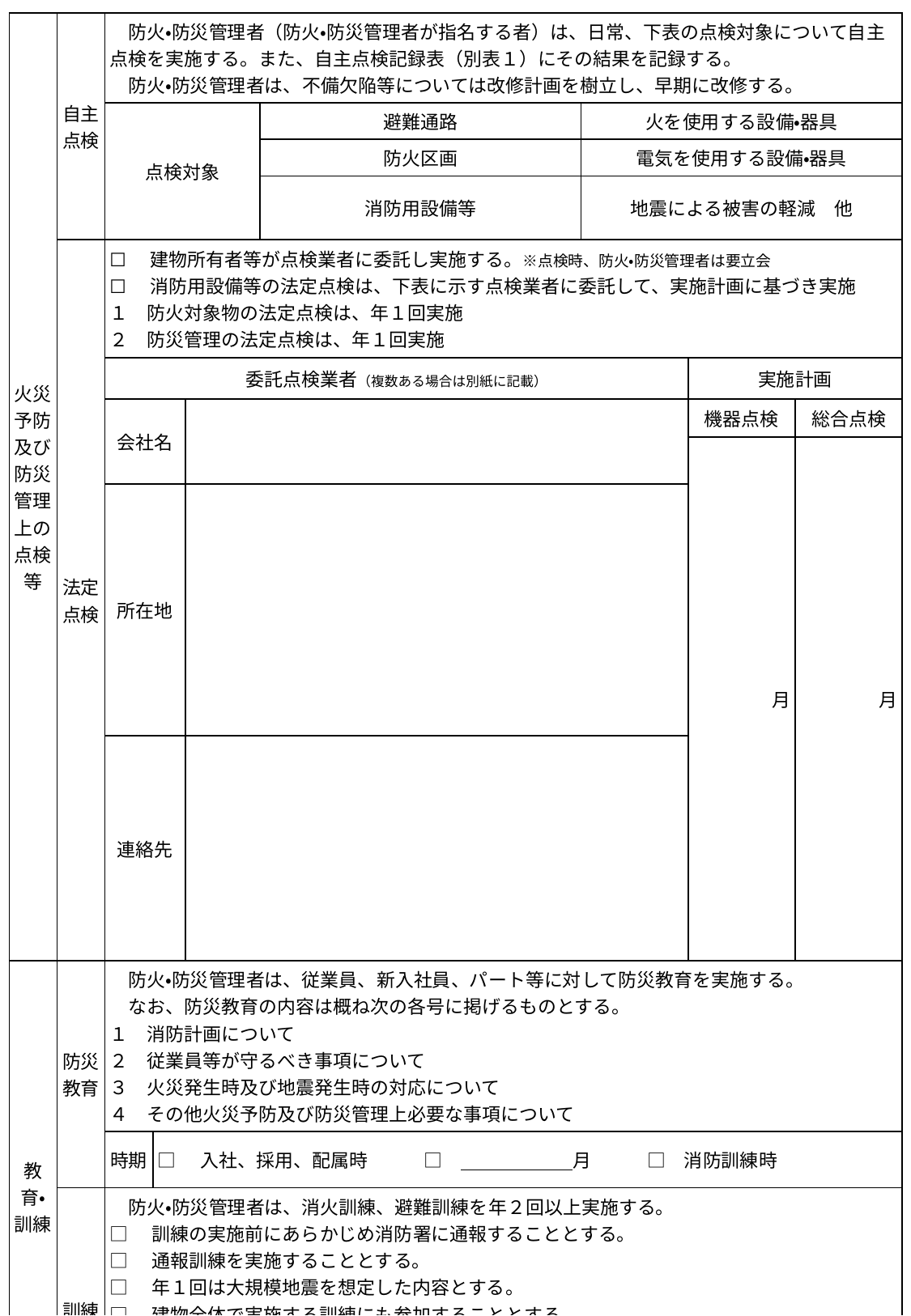

| 火災予防及び防災管理上の点検等 | 自主点検 | 防火・防災管理者（防火・防災管理者が指名する者）は、日常、下表の点検対象について自主点検を実施する。また、自主点検記録表（別表１）にその結果を記録する。 　防火・防災管理者は、不備欠陥等については改修計画を樹立し、早期に改修する。 |  |  |  |  |  |  |  |  |
| --- | --- | --- | --- | --- | --- | --- | --- | --- | --- | --- |
|  |  | 点検対象 |  |  | 避難通路 |  | 火を使用する設備・器具 |  |  |  |
|  |  |  |  |  | 防火区画 |  | 電気を使用する設備・器具 |  |  |  |
|  |  |  |  |  | 消防用設備等 |  | 地震による被害の軽減　他 |  |  |  |
|  | 法定点検 | ☐　建物所有者等が点検業者に委託し実施する。※点検時、防火・防災管理者は要立会 ☐　消防用設備等の法定点検は、下表に示す点検業者に委託して、実施計画に基づき実施 １　防火対象物の法定点検は、年１回実施 ２　防災管理の法定点検は、年１回実施 |  |  |  |  |  |  |  |  |
|  |  | 委託点検業者（複数ある場合は別紙に記載） |  |  |  |  |  |  | 実施計画 |  |
|  |  | 会社名 |  |  |  |  |  |  | 機器点検 | 総合点検 |
|  |  |  |  |  |  |  |  |  | 月 | 月 |
|  |  | 所在地 |  |  |  |  |  |  |  |  |
|  |  | 連絡先 |  |  |  |  |  |  |  |  |
| 教育・訓練 | 防災教育 | 防火・防災管理者は、従業員、新入社員、パート等に対して防災教育を実施する。 　なお、防災教育の内容は概ね次の各号に掲げるものとする。 １　消防計画について ２　従業員等が守るべき事項について ３　火災発生時及び地震発生時の対応について ４　その他火災予防及び防災管理上必要な事項について |  |  |  |  |  |  |  |  |
|  |  | 時期 | □　入社、採用、配属時　　　□　　　　　　　月　　　□　消防訓練時 |  |  |  |  |  |  |  |
|  | 訓練 | 防火・防災管理者は、消火訓練、避難訓練を年２回以上実施する。 □　訓練の実施前にあらかじめ消防署に通報することとする。 □　通報訓練を実施することとする。 □　年１回は大規模地震を想定した内容とする。 □　建物全体で実施する訓練にも参加することとする。 |  |  |  |  |  |  |  |  |
|  |  | 実施時期 | １回目 |  |  | ２回目 |  | ３回目 |  |  |
|  |  |  | 月 |  |  | 月 |  | 月 |  |  |
| その他 | 自衛消防組織 | １　自衛消防組織の地区隊の編成と装備を別表２のとおり定める。 ２　通報連絡、避難誘導などの被害軽減のための活動要領を別表２のとおり定める。 ３　防災管理者または統括管理者は、要員に対して教育及び訓練をすること。 ４　自衛消防組織に関する協議会の設置・運営をすること。※共同設置の場合に限る。 □　統括管理者は告示班長の自衛消防業務講習の教育（受講状況等）を別紙３のとおり管理す　 　ること。 |  |  |  |  |  |  |  |  |
|  | 委託 | □　防火・防災管理業務の一部を別表４のとおり委託する。 　委託を受けて防火・防災管理業務に従事するものは、管理権原者、防火・防災管理者、自衛消防組織の統括管理者の指示、命令を受けて適正に業務を実施するものとする。 |  |  |  |  |  |  |  |  |
|  | その他 | □　管理権原者は、統括防火・防災管理者を中心に他の管理権原者と協力し、ビル全体の 　防火防災の安全性向上に努める。 □　防火防災管理者は、共同防火・防災管理協議事項及び全体についての消防計画に 　定められている事項について、統括防火・防災管理者に報告する。 |  |  |  |  |  |  |  |  |